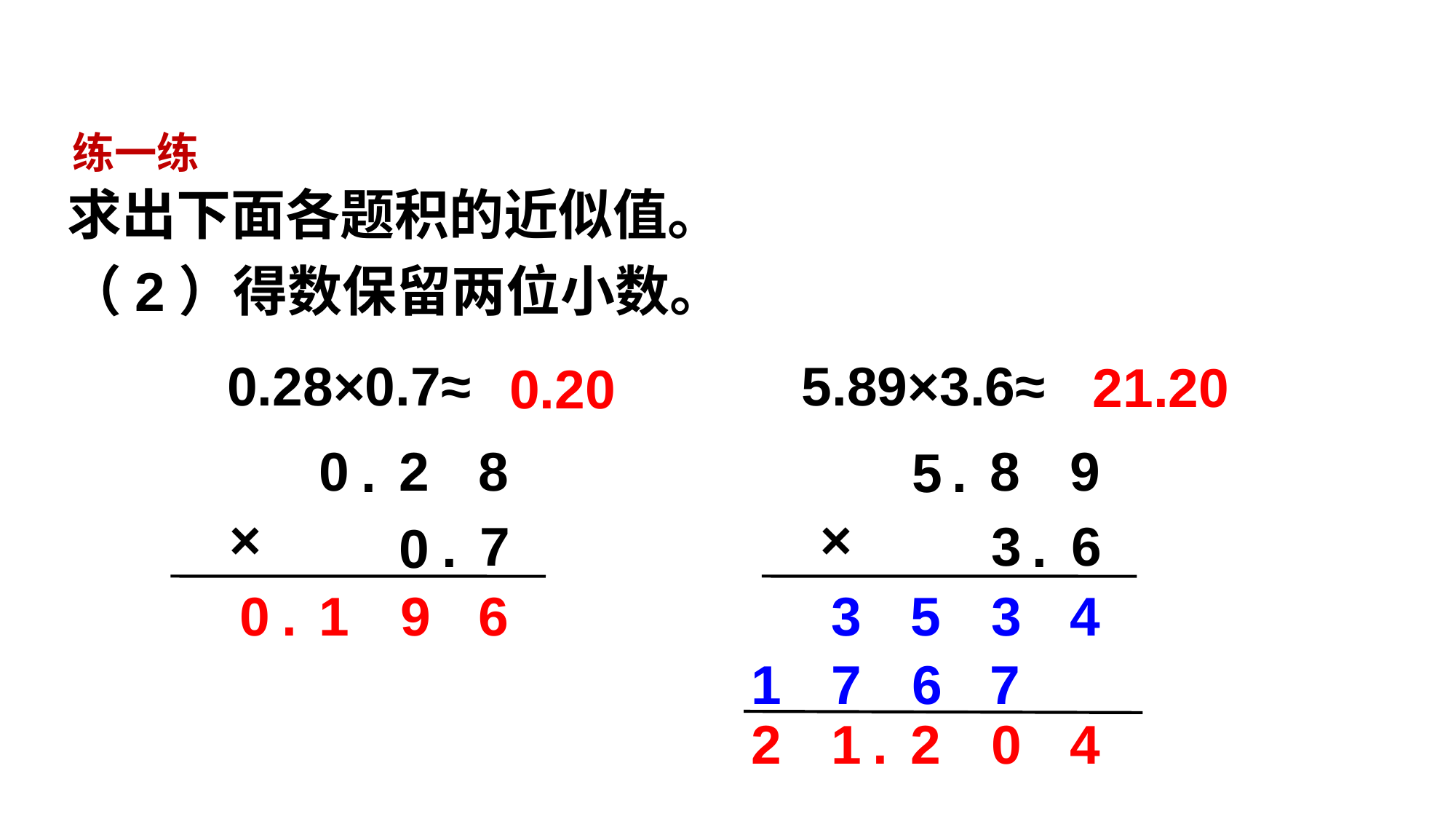

练一练
求出下面各题积的近似值。
（2）得数保留两位小数。
0.28×0.7≈
5.89×3.6≈
21.20
0.20
0
2
8
.
×
7
.
0
8
9
.
5
×
6
3
.
0
.
1
9
6
3
5
3
4
1
7
6
7
2
1
.
2
0
4